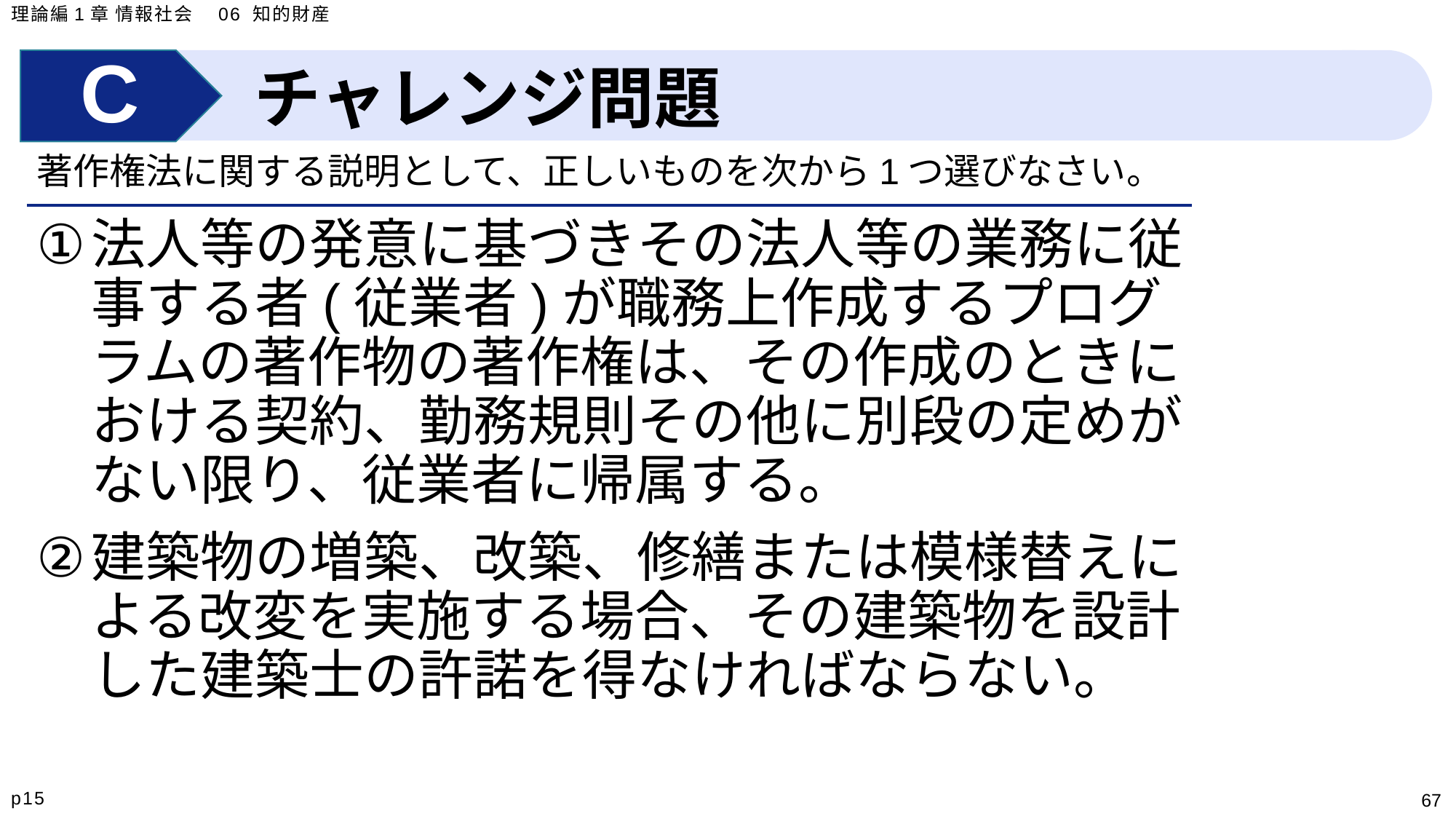

理論編1章 情報社会　06 知的財産
チャレンジ問題
著作権法に関する説明として、正しいものを次から1つ選びなさい。
法人等の発意に基づきその法人等の業務に従事する者(従業者)が職務上作成するプログラムの著作物の著作権は、その作成のときにおける契約、勤務規則その他に別段の定めがない限り、従業者に帰属する。
建築物の増築、改築、修繕または模様替えによる改変を実施する場合、その建築物を設計した建築士の許諾を得なければならない。
p15
67